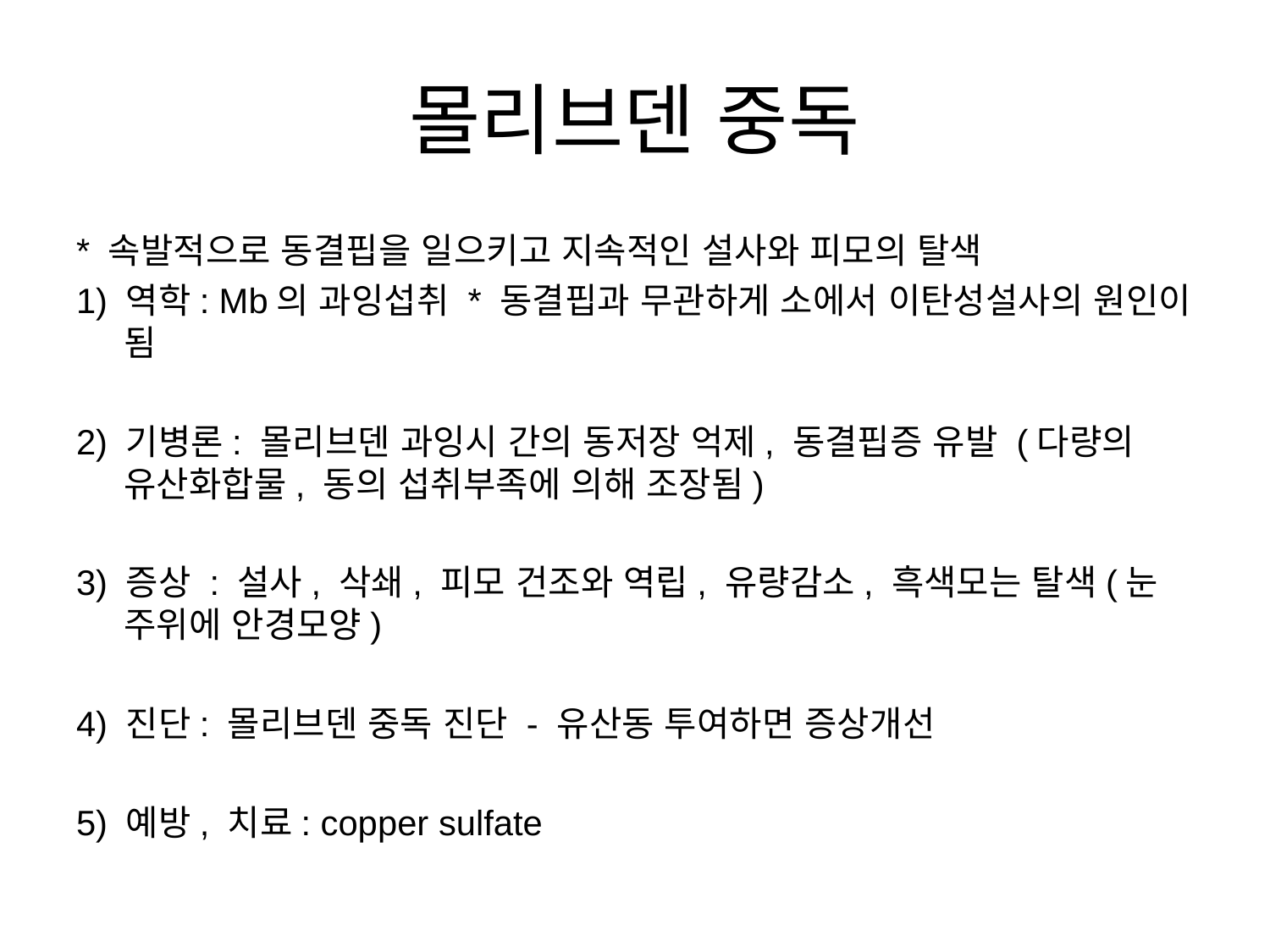

# 몰리브덴 중독
* 속발적으로 동결핍을 일으키고 지속적인 설사와 피모의 탈색
1) 역학: Mb의 과잉섭취 * 동결핍과 무관하게 소에서 이탄성설사의 원인이 됨

2) 기병론: 몰리브덴 과잉시 간의 동저장 억제, 동결핍증 유발 (다량의 유산화합물, 동의 섭취부족에 의해 조장됨)

3) 증상 : 설사, 삭쇄, 피모 건조와 역립, 유량감소, 흑색모는 탈색(눈 주위에 안경모양)

4) 진단: 몰리브덴 중독 진단 - 유산동 투여하면 증상개선

5) 예방, 치료: copper sulfate